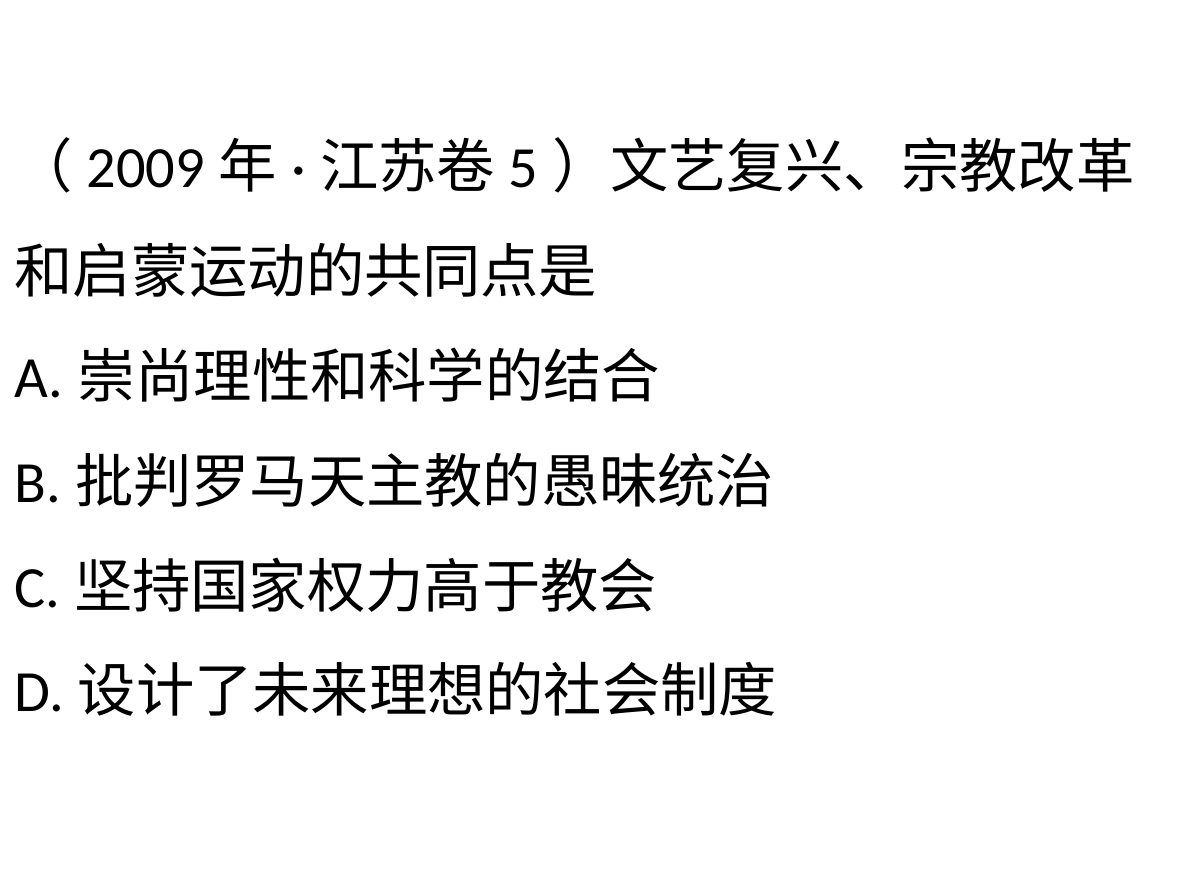

（2009年·江苏卷5）文艺复兴、宗教改革和启蒙运动的共同点是
A.崇尚理性和科学的结合
B.批判罗马天主教的愚昧统治
C.坚持国家权力高于教会
D.设计了未来理想的社会制度